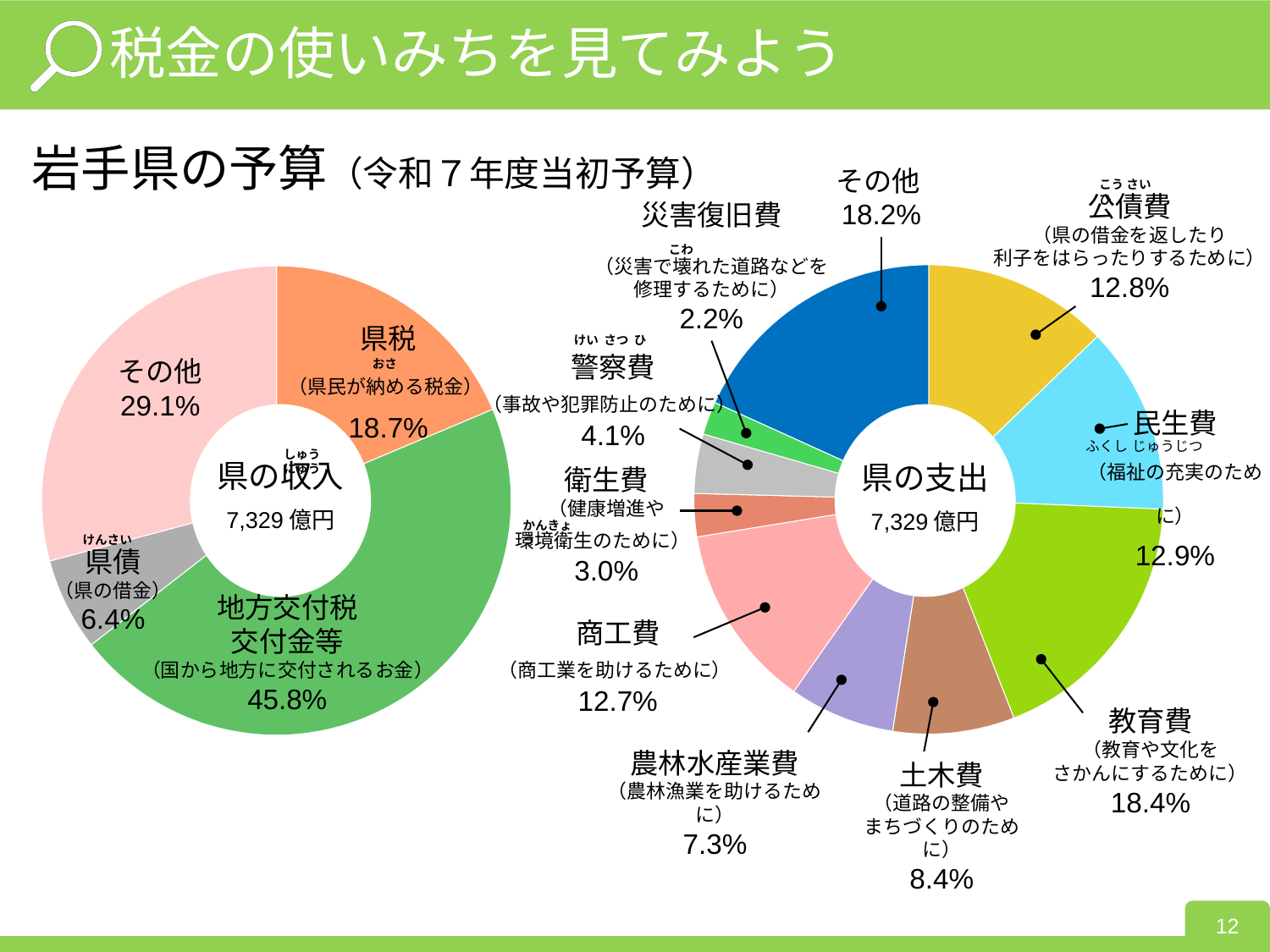

税金の使いみちを見てみよう
岩手県の予算（令和７年度当初予算）
その他
18.2%
こう さい ひ
公債費
（県の借金を返したり
利子をはらったりするために）
12.8%

### Chart

| Category |  |
|---|---|

### Chart

| Category |  |
|---|---|
県税
（県民が納める税金）
18.7%
その他
29.1%
民生費
（福祉の充実のために）
12.9%

県の収入
7,329億円

県の支出
7,329億円
ふくし
じゅうじつ
地方交付税
交付金等
（国から地方に交付されるお金）
45.8%
商工費
（商工業を助けるために）
12.7%
教育費
（教育や文化を
さかんにするために）
18.4%
農林水産業費
（農林漁業を助けるために）
7.3%
土木費
（道路の整備や
まちづくりのために）
8.4%
災害復旧費

（災害で壊れた道路などを
修理するために）
2.2%
こわ
けい  さつ  ひ
警察費
（事故や犯罪防止のために）
4.1%
おさ
しゅうにゅう
衛生費
（健康増進や
環境衛生のために）
3.0%
かんきょう
けんさい
県債
（県の借金）
6.4%
12